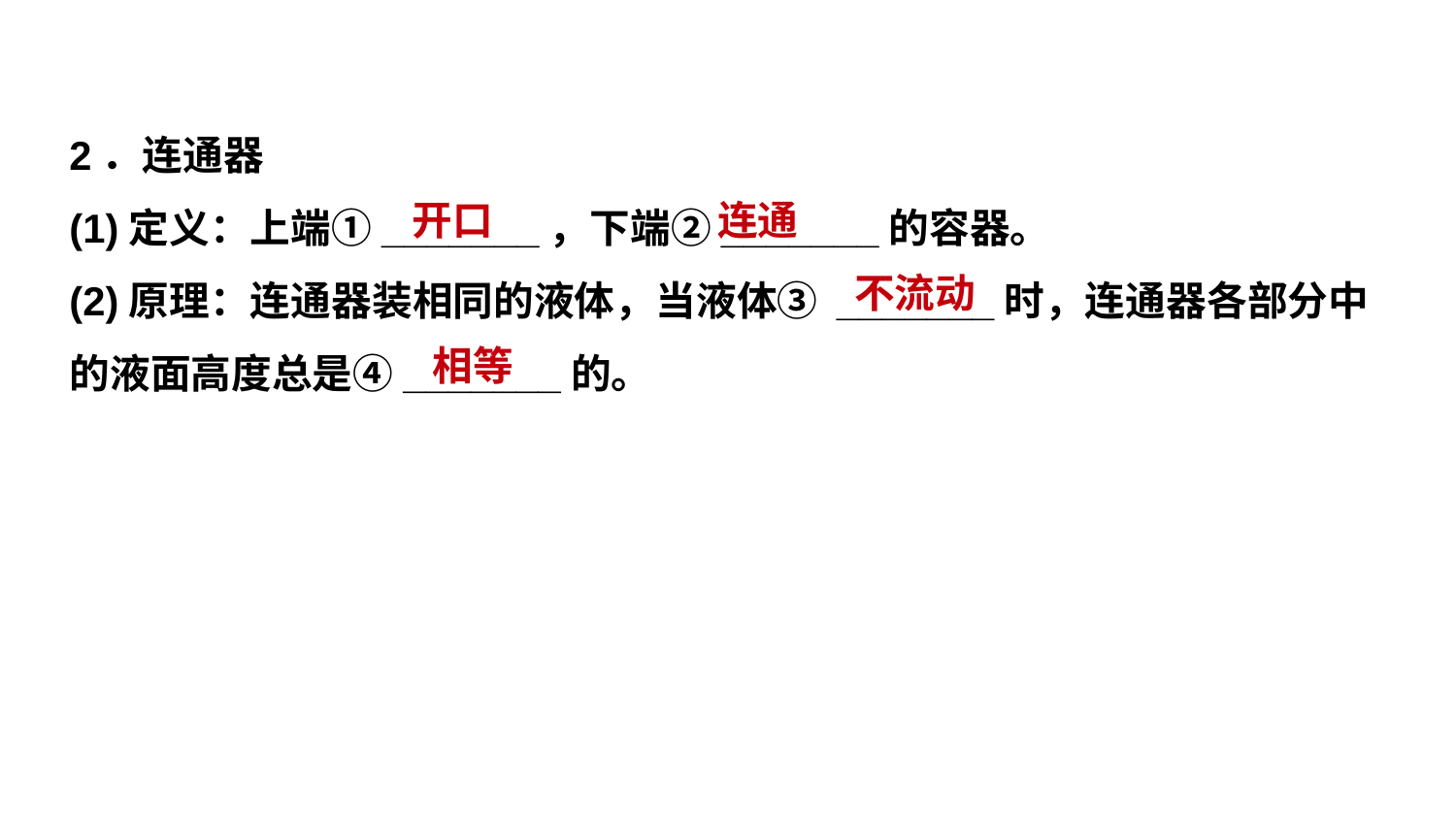

2．连通器
(1)定义：上端①_______，下端②_______的容器。
(2)原理：连通器装相同的液体，当液体③ _______时，连通器各部分中
的液面高度总是④_______的。
 开口
 连通
不流动
 相等